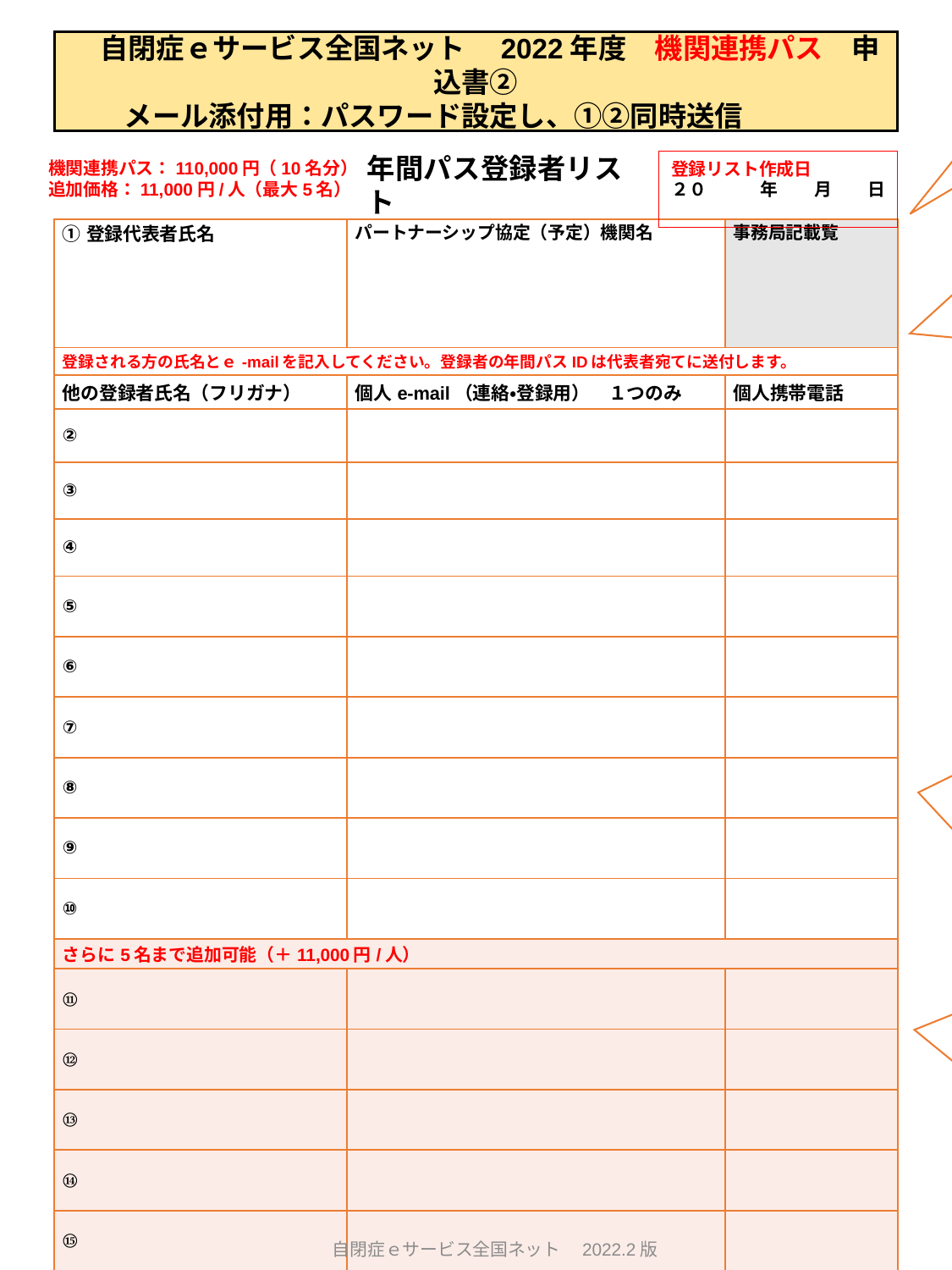

年間パス登録代表者氏名とパートナーシップ協定機関名は、申込書①と同じ情報を記載してください。
　自閉症ｅサービス全国ネット　2022年度　機関連携パス　申込書②
メール添付用：パスワード設定し、①②同時送信
年間パス登録者リスト
機関連携パス：110,000円（10名分）
追加価格：11,000円/人（最大5名）
登録リスト作成日
２０　　　年　　月　　日
| ①登録代表者氏名 | パートナーシップ協定（予定）機関名 | 事務局記載覧 |
| --- | --- | --- |
| 登録される方の氏名とｅ-mailを記入してください。登録者の年間パスIDは代表者宛てに送付します。 |  |  |
| 他の登録者氏名（フリガナ） | 個人e-mail（連絡・登録用）　１つのみ | 個人携帯電話 |
| ② |  |  |
| ③ |  |  |
| ④ |  |  |
| ⑤ |  |  |
| ⑥ |  |  |
| ⑦ |  |  |
| ⑧ |  |  |
| ⑨ |  |  |
| ⑩ |  |  |
| さらに5名まで追加可能（＋11,000円/人） |  |  |
| ⑪ |  |  |
| ⑫ |  |  |
| ⑬ |  |  |
| ⑭ |  |  |
| ⑮ |  |  |
機関連携パスは、自閉症ｅサービスとパートナーシップ協定を締結した機関が利用できます。年間パスの登録者リストには、協定機関が運営する職場のスタッフや関係者（利用者家族など）も登録可能です。

各登録者の連絡・登録用ｅ-mailアドレスに、ｅサービスから適時連絡をさせていただきます。添付ファイルの送付やZOOM受講にも使いますので、携帯電話やスマホ専用のメールアドレスはなるべくお控えください。
個人携帯電話は、緊急用・予備連絡用として登録させていただきます。
機関連携パスでは、最大15名まで登録できます。本登録リスト送付後、登録者を変更する場合は、2,200円/回の変更手数料がかかりますのでご注意ください。後日、登録者を新たに追加される場合は、変更手数料は発生しません。価格はすべて税込です。
自閉症ｅサービス全国ネット　2022.2版